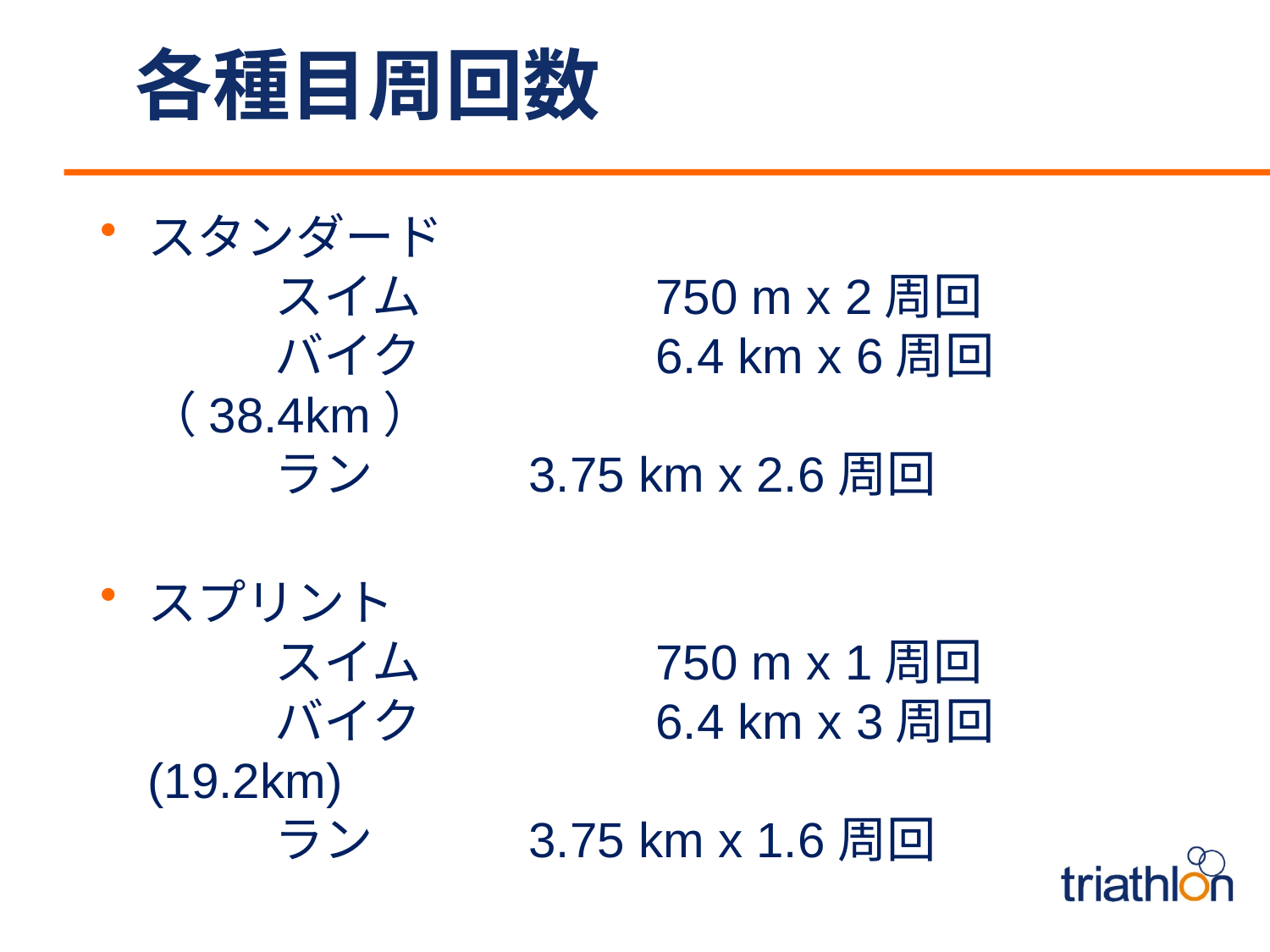

# 各種目周回数
スタンダード
	スイム		750 m x 2周回
	バイク		6.4 km x 6周回 （38.4km）
	ラン		3.75 km x 2.6周回
スプリント
	スイム		750 m x 1周回
	バイク		6.4 km x 3周回  (19.2km)
	ラン		3.75 km x 1.6周回